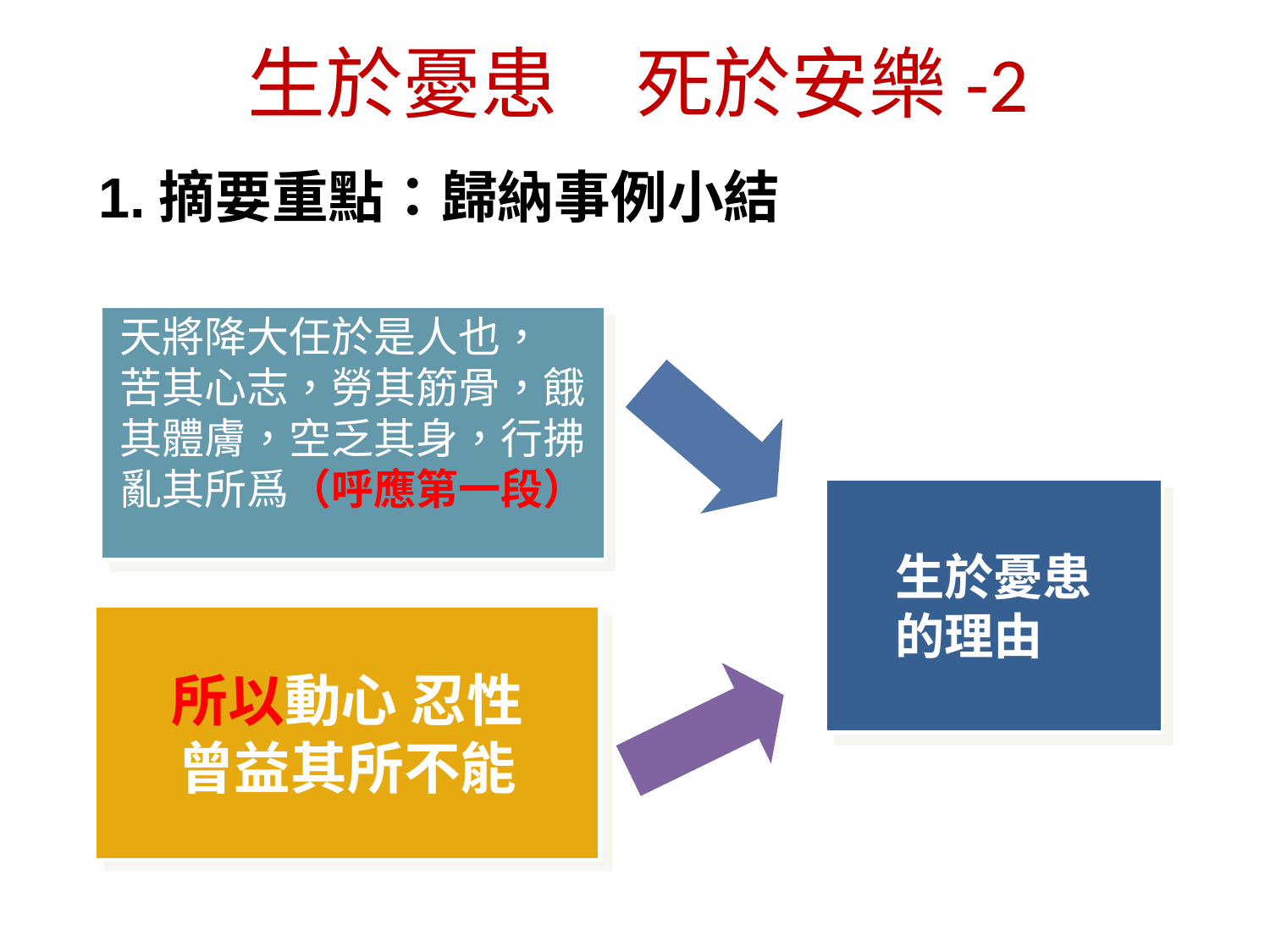

生於憂患　死於安樂-2
1.摘要重點：歸納事例小結
天將降大任於是人也，
苦其心志，勞其筋骨，餓其體膚，空乏其身，行拂亂其所爲（呼應第一段）

生於憂患
的理由

所以動心 忍性
曾益其所不能